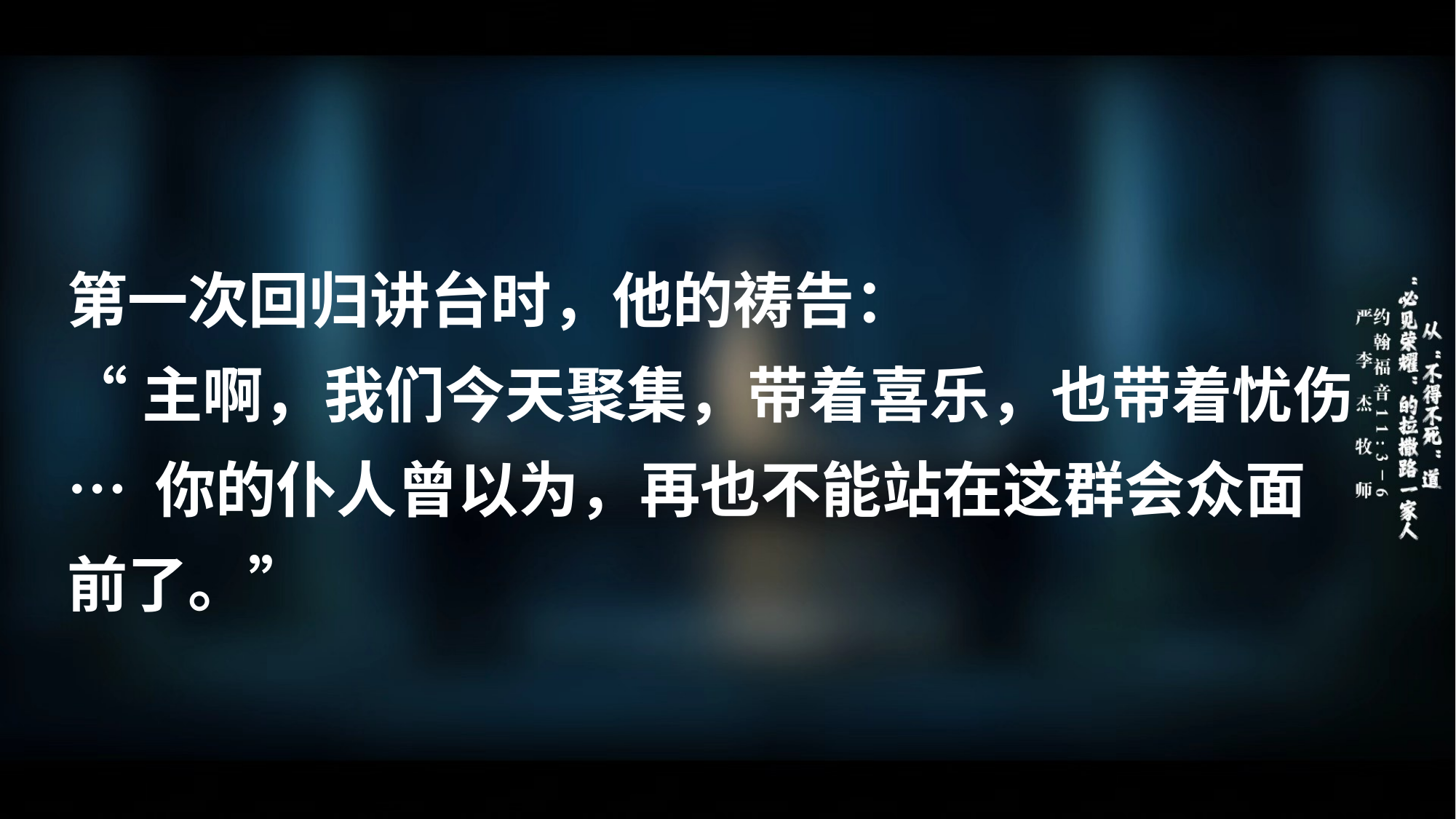

第一次回归讲台时，他的祷告：
“主啊，我们今天聚集，带着喜乐，也带着忧伤…  你的仆人曾以为，再也不能站在这群会众面前了。”